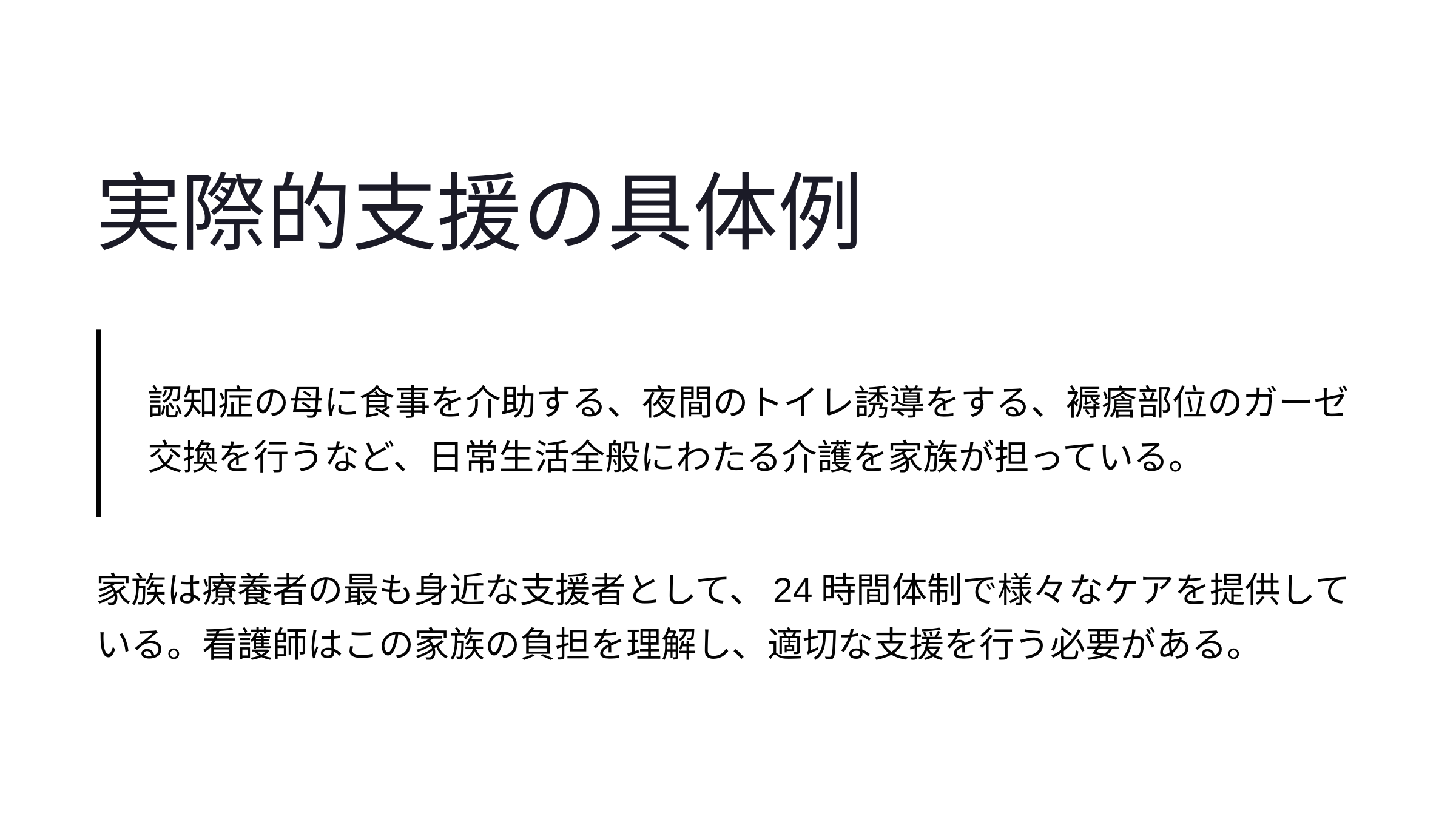

実際的支援の具体例

認知症の母に食事を介助する、夜間のトイレ誘導をする、褥瘡部位のガーゼ交換を行うなど、日常生活全般にわたる介護を家族が担っている。
家族は療養者の最も身近な支援者として、24時間体制で様々なケアを提供している。看護師はこの家族の負担を理解し、適切な支援を行う必要がある。